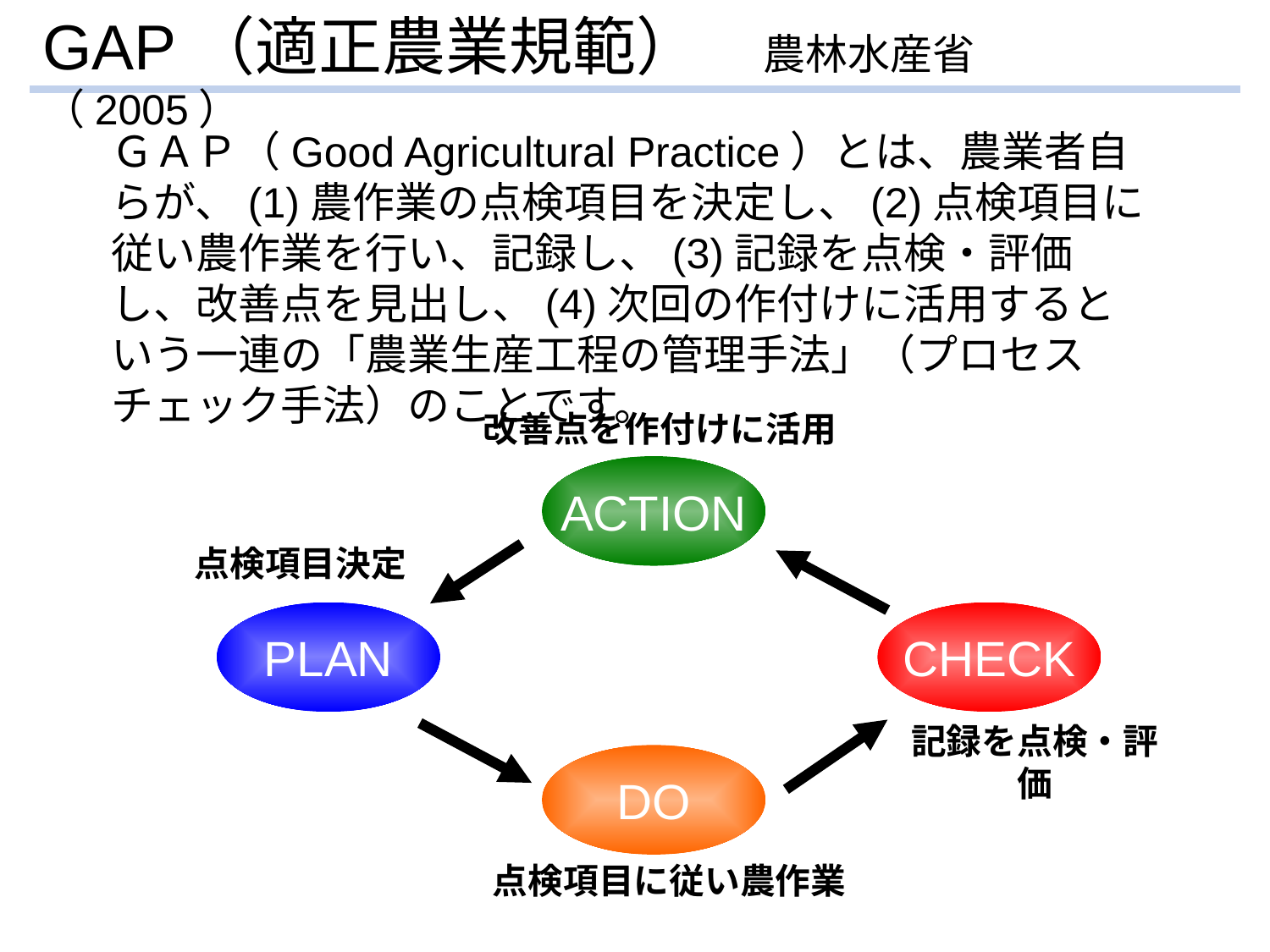

GAP（適正農業規範）　農林水産省（2005）
ＧＡＰ（Good Agricultural Practice）とは、農業者自らが、(1)農作業の点検項目を決定し、(2)点検項目に従い農作業を行い、記録し、(3)記録を点検・評価し、改善点を見出し、(4)次回の作付けに活用するという一連の「農業生産工程の管理手法」（プロセスチェック手法）のことです。
改善点を作付けに活用
ACTION
点検項目決定

CHECK
PLAN
記録を点検・評価

DO
点検項目に従い農作業